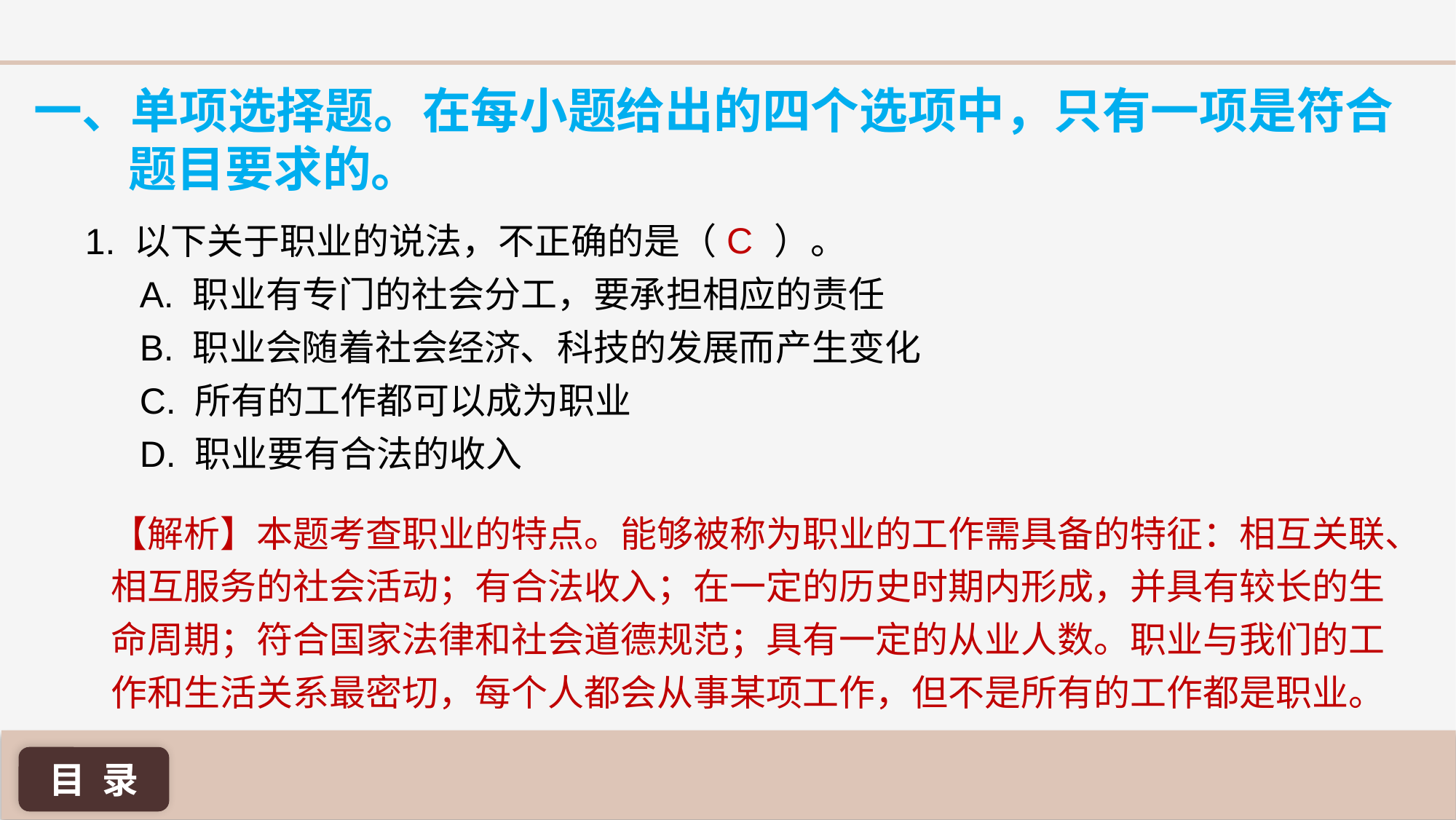

一、单项选择题。在每小题给出的四个选项中，只有一项是符合题目要求的。
C
1. 以下关于职业的说法，不正确的是（       ）。
A. 职业有专门的社会分工，要承担相应的责任
B. 职业会随着社会经济、科技的发展而产生变化
C. 所有的工作都可以成为职业
D. 职业要有合法的收入
【解析】本题考查职业的特点。能够被称为职业的工作需具备的特征：相互关联、相互服务的社会活动；有合法收入；在一定的历史时期内形成，并具有较长的生命周期；符合国家法律和社会道德规范；具有一定的从业人数。职业与我们的工作和生活关系最密切，每个人都会从事某项工作，但不是所有的工作都是职业。